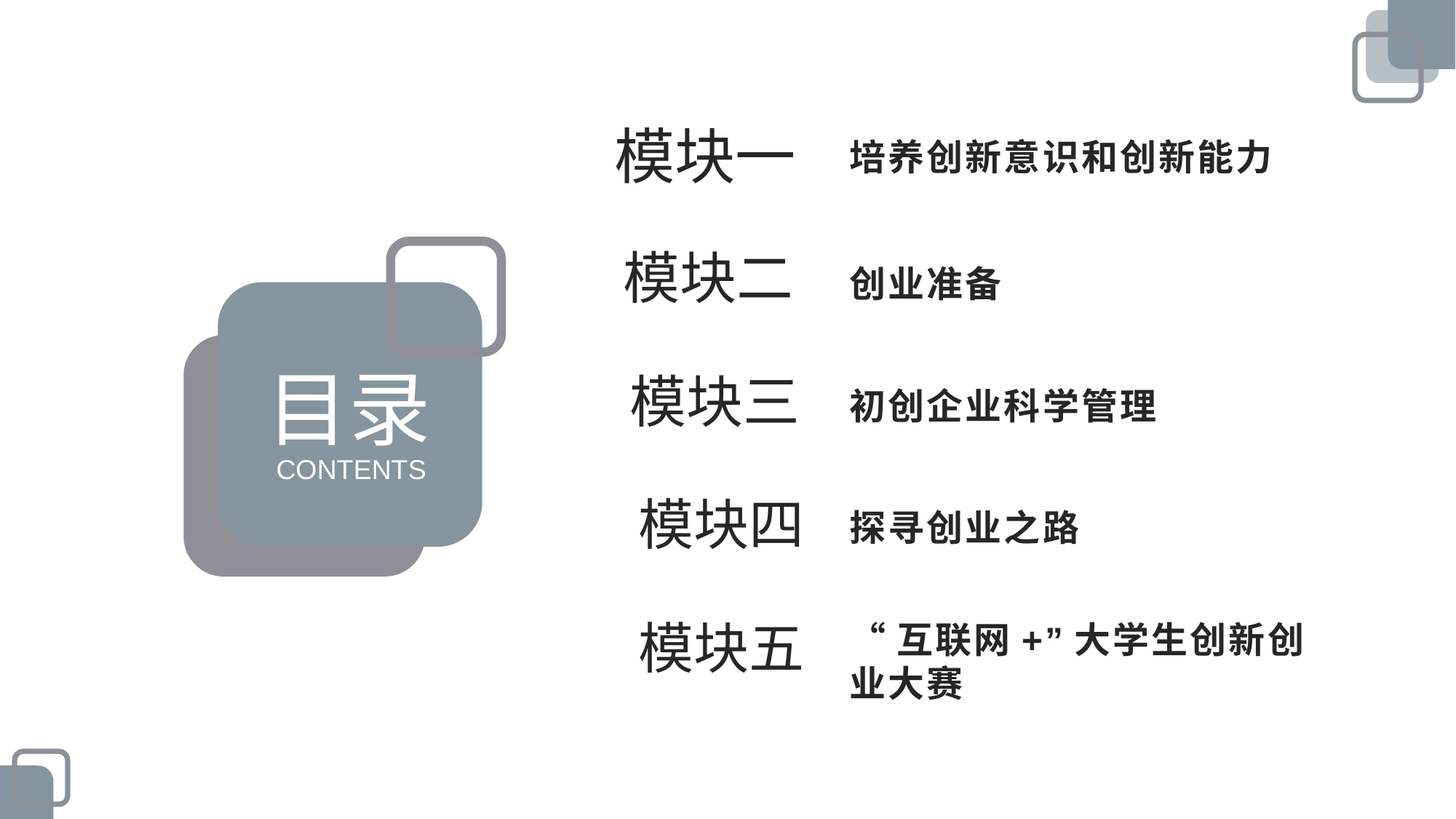

模块一
培养创新意识和创新能力
模块二

创业准备

目录
模块三
初创企业科学管理
CONTENTS
模块四
探寻创业之路
模块五
“互联网+”大学生创新创业大赛